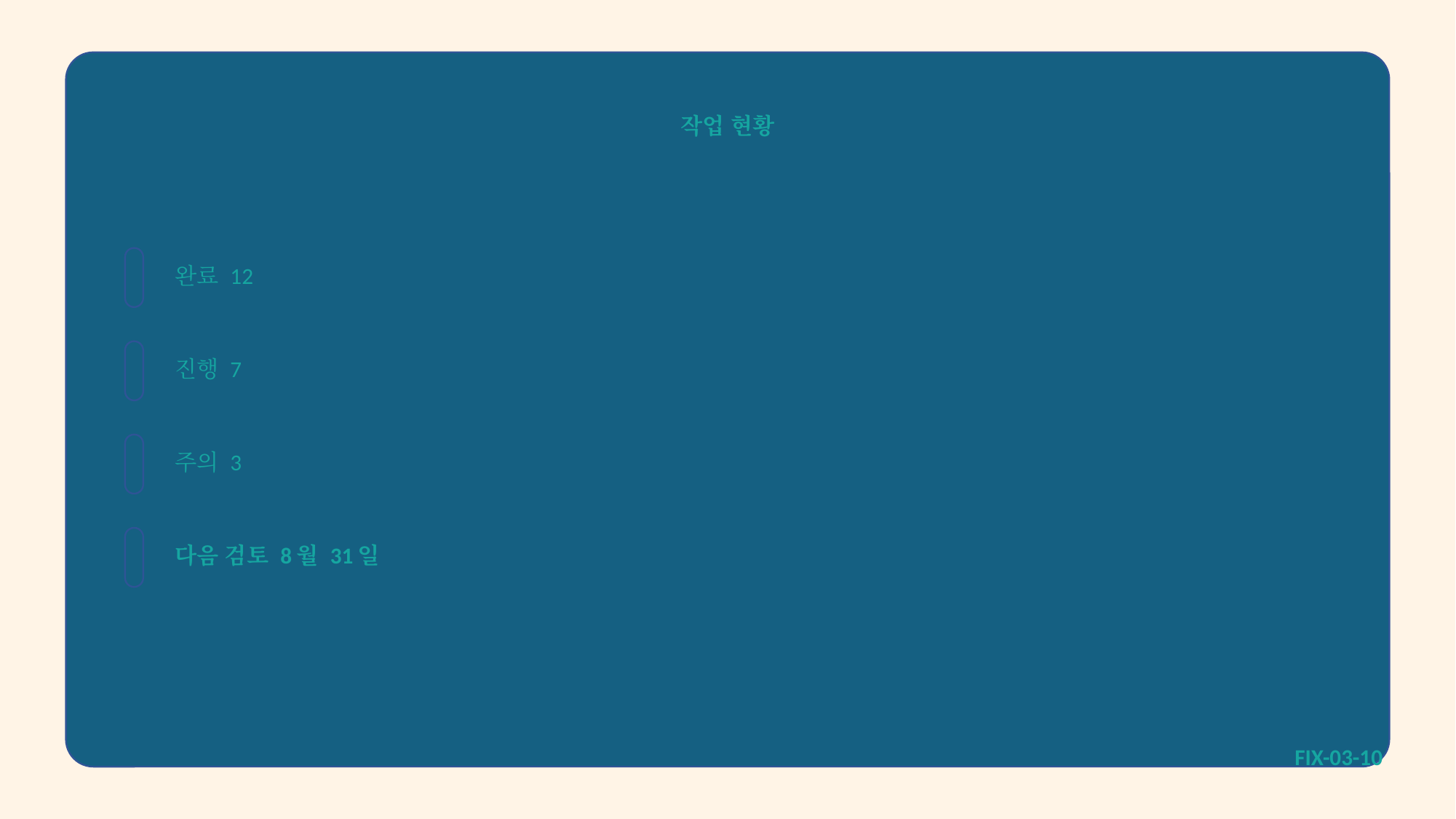

작업 현황
완료 12

진행 7

주의 3

다음 검토 8월 31일

FIX-03-10